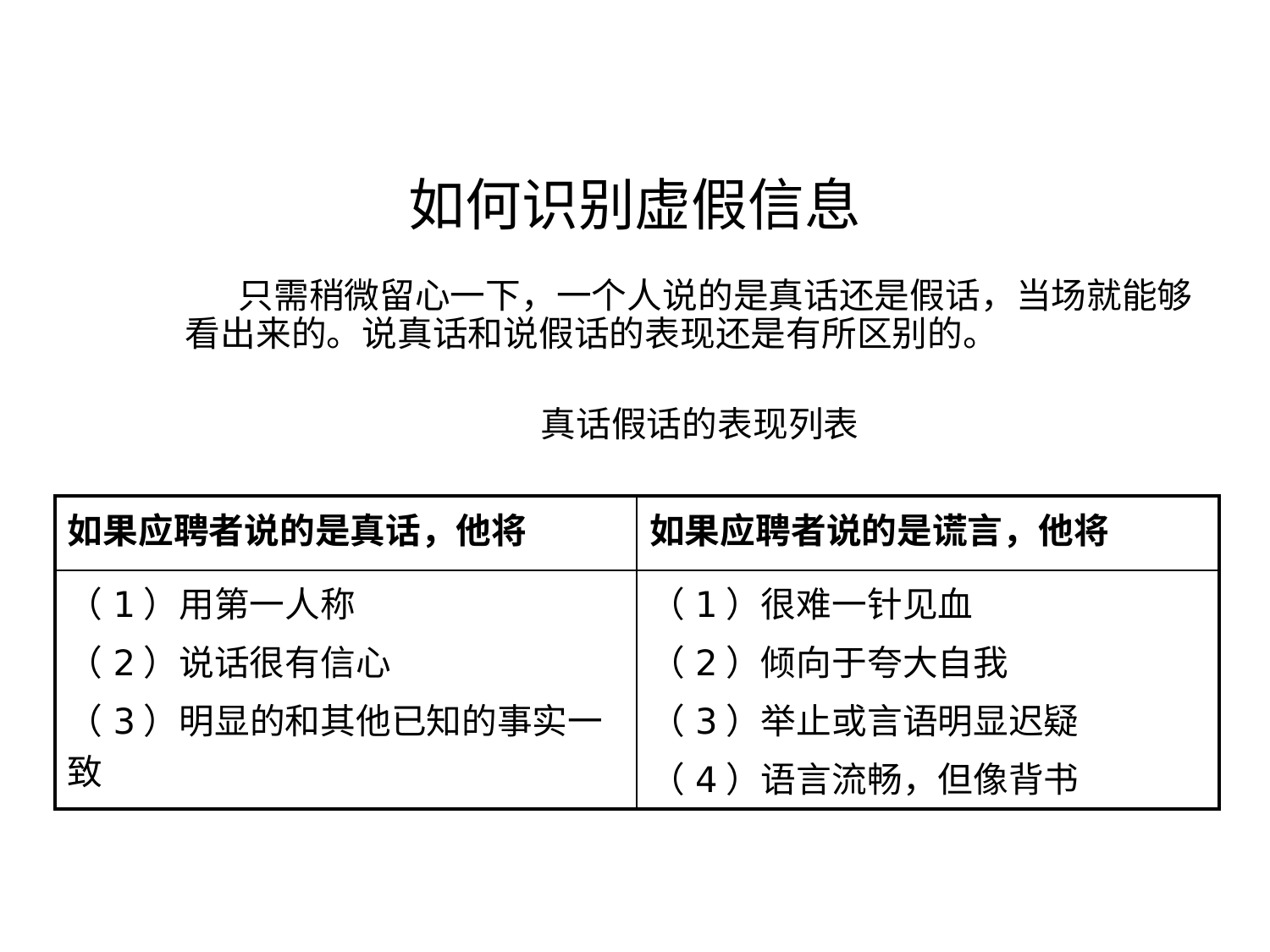

# 如何识别虚假信息
     只需稍微留心一下，一个人说的是真话还是假话，当场就能够看出来的。说真话和说假话的表现还是有所区别的。

真话假话的表现列表
| 如果应聘者说的是真话，他将 | 如果应聘者说的是谎言，他将 |
| --- | --- |
| （1）用第一人称 （2）说话很有信心 （3）明显的和其他已知的事实一致 | （1）很难一针见血 （2）倾向于夸大自我 （3）举止或言语明显迟疑 （4）语言流畅，但像背书 |